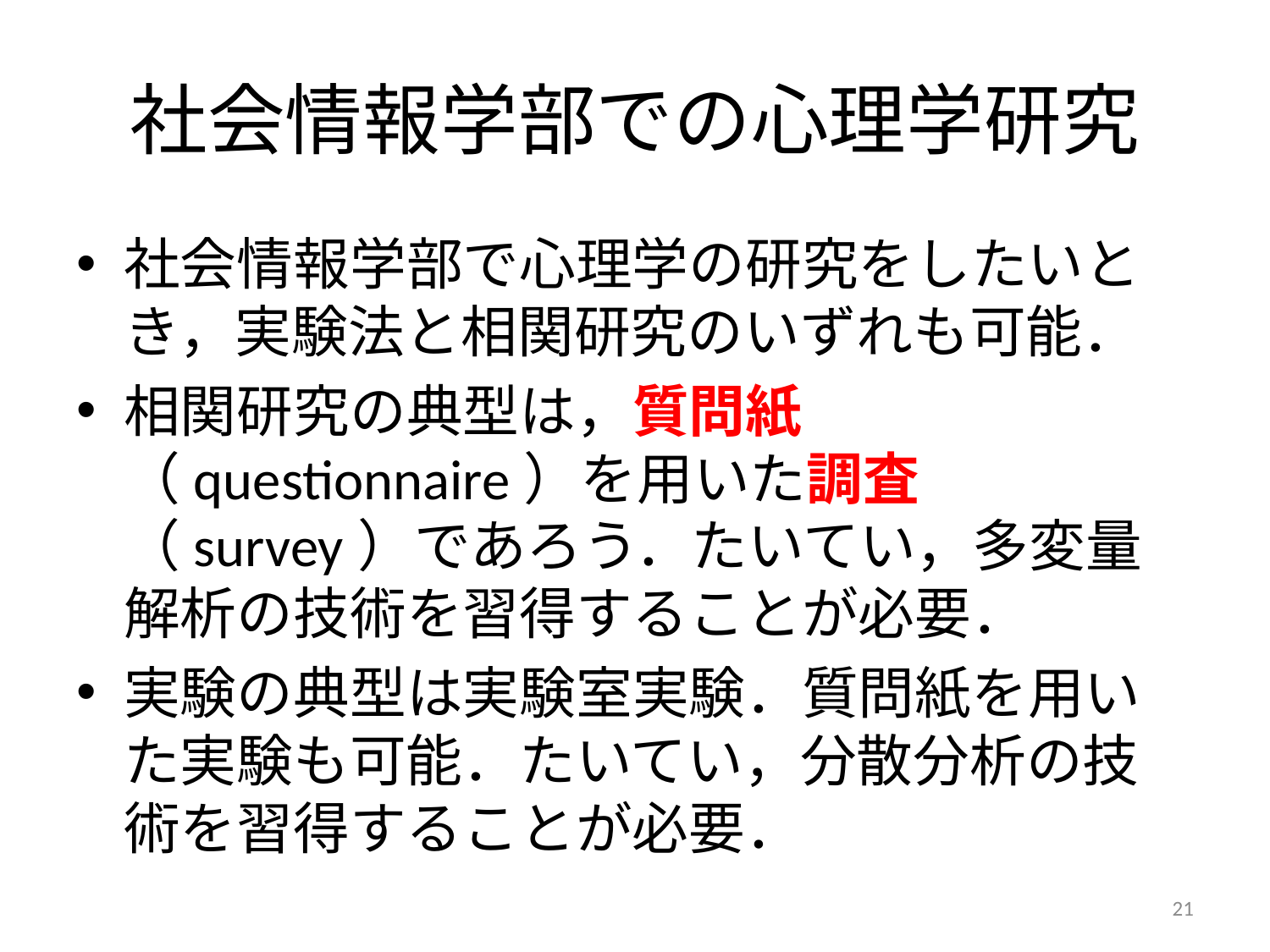

# 社会情報学部での心理学研究
社会情報学部で心理学の研究をしたいとき，実験法と相関研究のいずれも可能．
相関研究の典型は，質問紙（questionnaire）を用いた調査（survey）であろう．たいてい，多変量解析の技術を習得することが必要．
実験の典型は実験室実験．質問紙を用いた実験も可能．たいてい，分散分析の技術を習得することが必要．
21